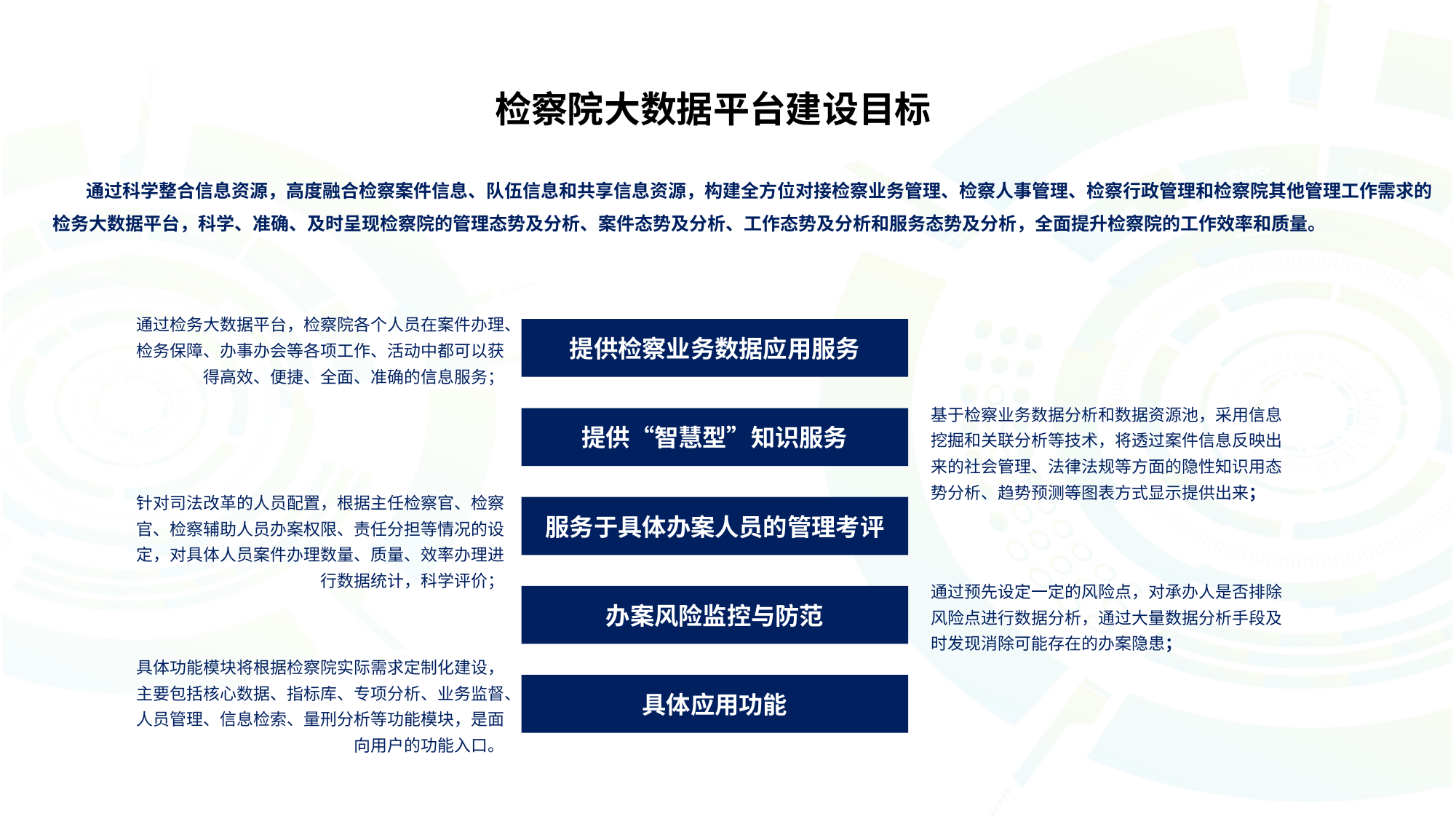

# 检察院大数据平台建设目标
       通过科学整合信息资源，高度融合检察案件信息、队伍信息和共享信息资源，构建全方位对接检察业务管理、检察人事管理、检察行政管理和检察院其他管理工作需求的检务大数据平台，科学、准确、及时呈现检察院的管理态势及分析、案件态势及分析、工作态势及分析和服务态势及分析，全面提升检察院的工作效率和质量。
通过检务大数据平台，检察院各个人员在案件办理、检务保障、办事办会等各项工作、活动中都可以获得高效、便捷、全面、准确的信息服务；
提供检察业务数据应用服务
基于检察业务数据分析和数据资源池，采用信息挖掘和关联分析等技术，将透过案件信息反映出来的社会管理、法律法规等方面的隐性知识用态势分析、趋势预测等图表方式显示提供出来；
提供“智慧型”知识服务
针对司法改革的人员配置，根据主任检察官、检察官、检察辅助人员办案权限、责任分担等情况的设定，对具体人员案件办理数量、质量、效率办理进行数据统计，科学评价；
服务于具体办案人员的管理考评
通过预先设定一定的风险点，对承办人是否排除风险点进行数据分析，通过大量数据分析手段及时发现消除可能存在的办案隐患；
办案风险监控与防范
具体功能模块将根据检察院实际需求定制化建设，主要包括核心数据、指标库、专项分析、业务监督、人员管理、信息检索、量刑分析等功能模块，是面向用户的功能入口。
具体应用功能